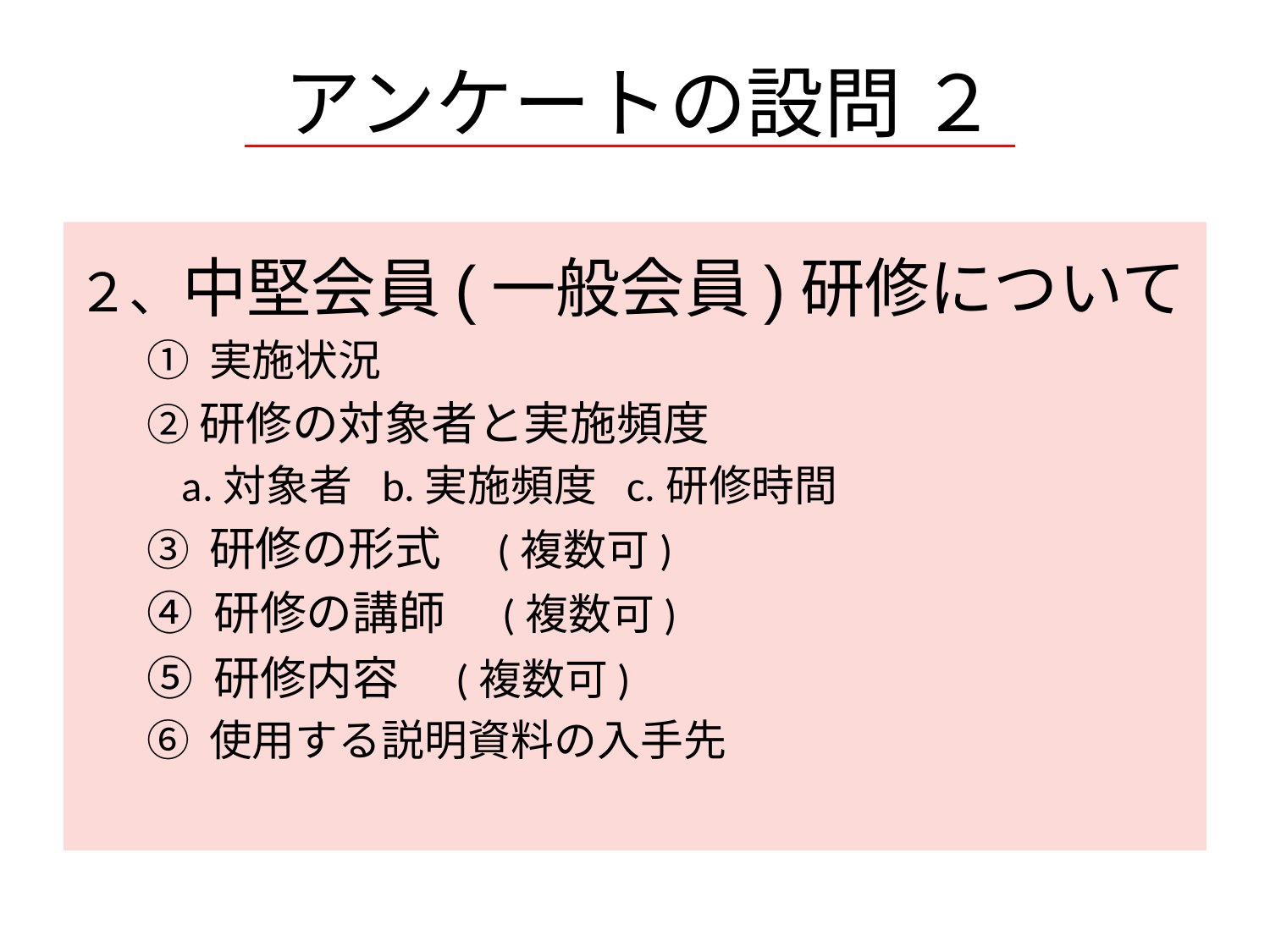

# アンケートの設問 ２
２、中堅会員(一般会員)研修について
① 実施状況
②研修の対象者と実施頻度
a.対象者  b.実施頻度  c.研修時間
③ 研修の形式　(複数可)
④ 研修の講師　(複数可)
⑤ 研修内容　(複数可)
⑥ 使用する説明資料の入手先